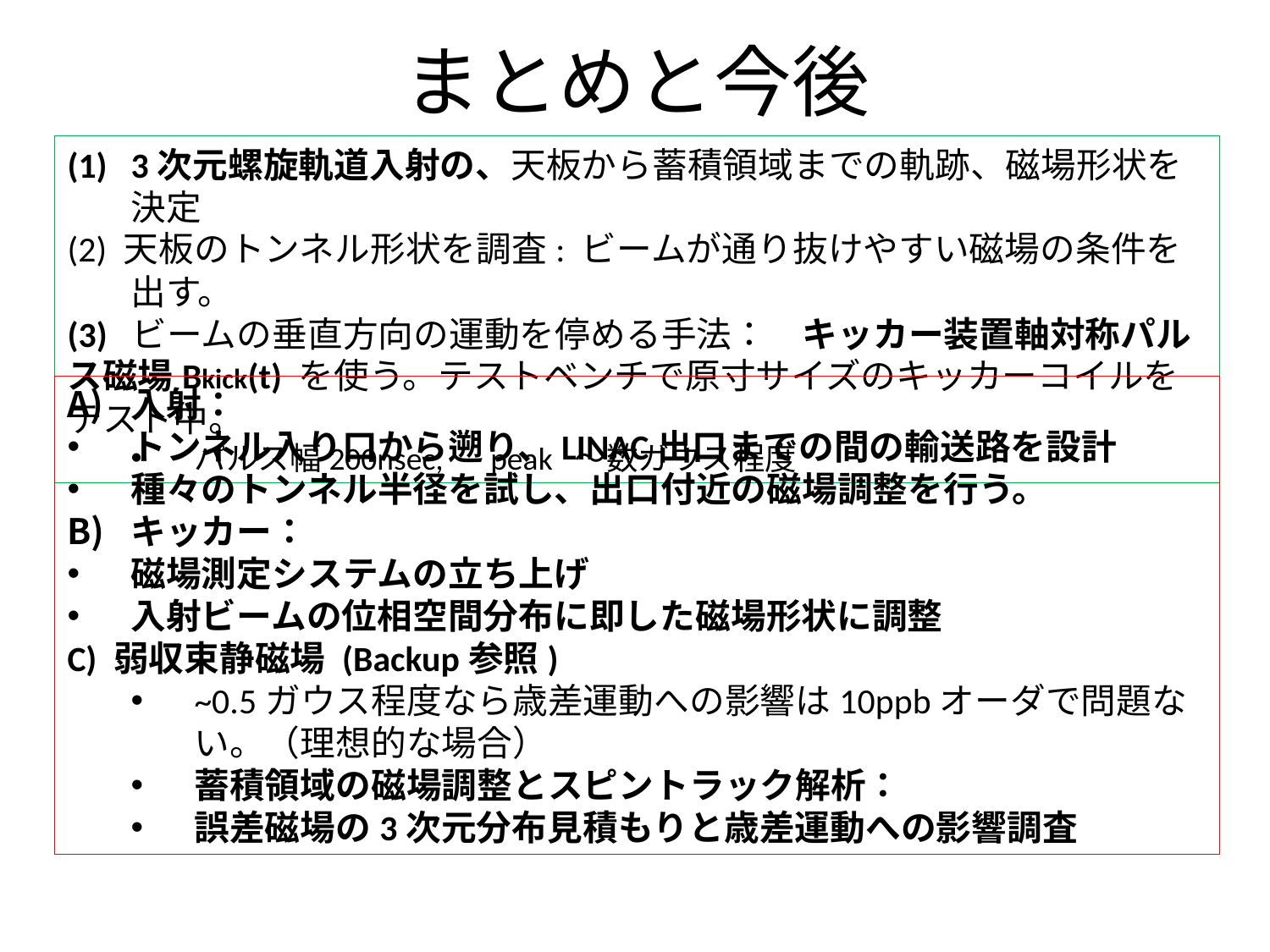

# まとめと今後
3次元螺旋軌道入射の、天板から蓄積領域までの軌跡、磁場形状を決定
(2) 天板のトンネル形状を調査: ビームが通り抜けやすい磁場の条件を出す。
(3)  ビームの垂直方向の運動を停める手法：　キッカー装置軸対称パルス磁場Bkick(t) を使う。テストベンチで原寸サイズのキッカーコイルをテスト中。
パルス幅200nsec,　peak  ～数ガウス程度
入射：
トンネル入り口から遡り、LINAC出口までの間の輸送路を設計
種々のトンネル半径を試し、出口付近の磁場調整を行う。
キッカー：
磁場測定システムの立ち上げ
入射ビームの位相空間分布に即した磁場形状に調整
C) 弱収束静磁場 (Backup参照)
~0.5ガウス程度なら歳差運動への影響は10ppbオーダで問題ない。（理想的な場合）
蓄積領域の磁場調整とスピントラック解析：
誤差磁場の3次元分布見積もりと歳差運動への影響調査